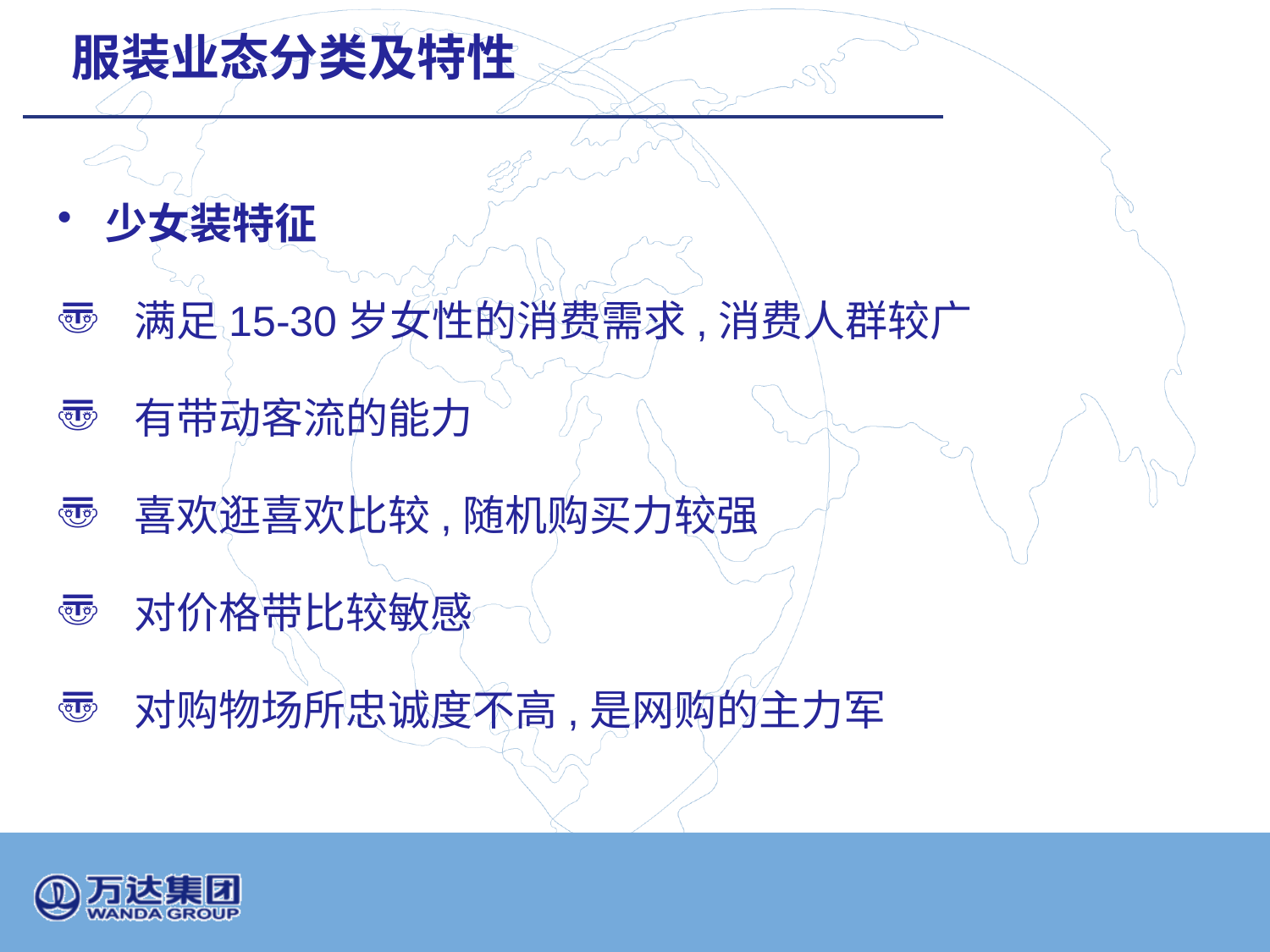

# 服装业态分类及特性
少女装特征
  满足15-30岁女性的消费需求,消费人群较广
  有带动客流的能力
  喜欢逛喜欢比较,随机购买力较强
  对价格带比较敏感
  对购物场所忠诚度不高,是网购的主力军